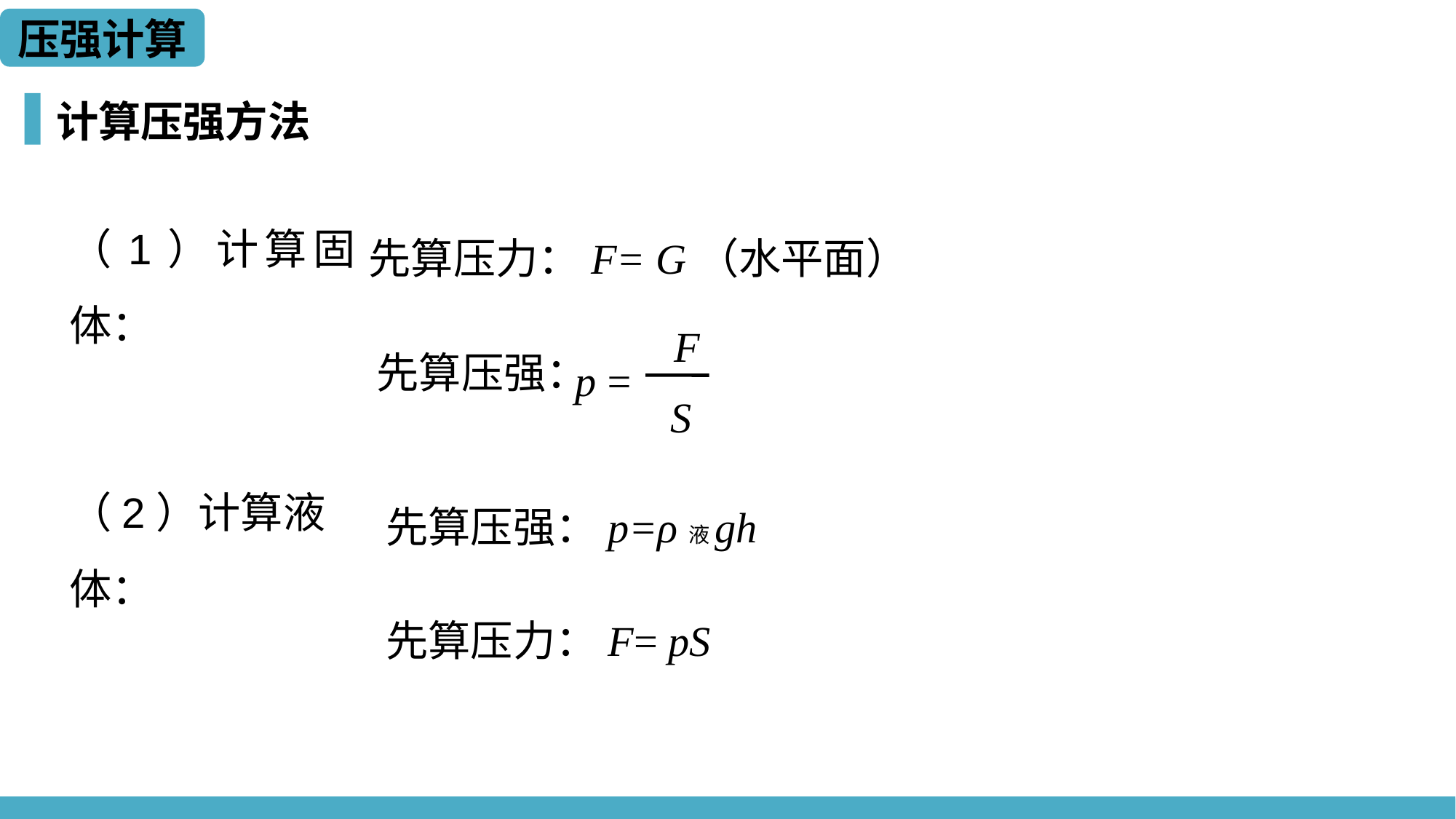

压强计算
计算压强方法

（1）计算固体：
先算压力：F= G（水平面）
F
p =
S

先算压强：
（2）计算液体：
先算压强：p=ρ液gh
先算压力：F= pS